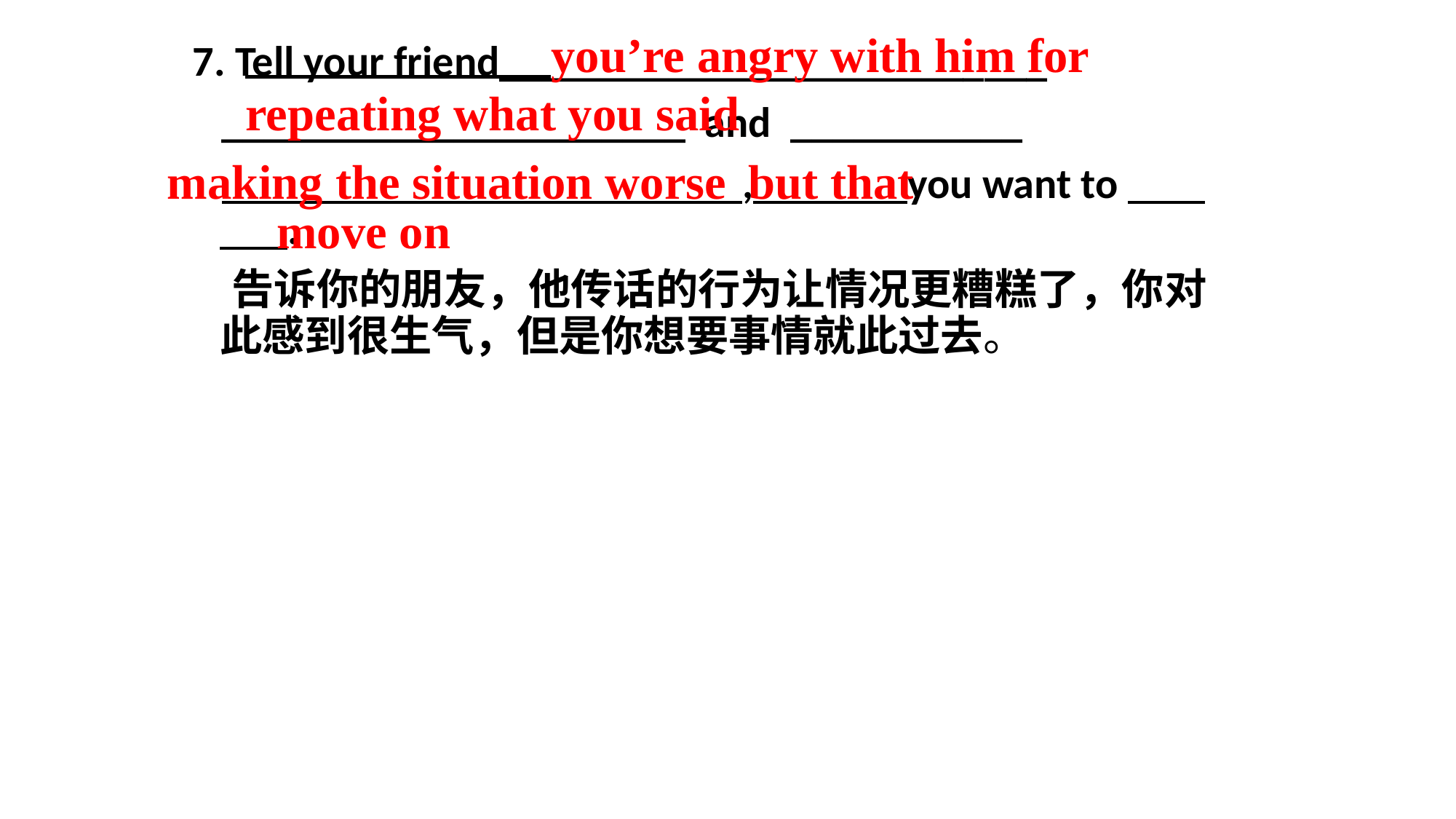

you’re angry with him for
repeating what you said

7. Tell your friend__________________________
   ______________________  and  ___________
                                                         ,                you want to                 .
   告诉你的朋友，他传话的行为让情况更糟糕了，你对此感到很生气，但是你想要事情就此过去。

making the situation worse

but that

move on